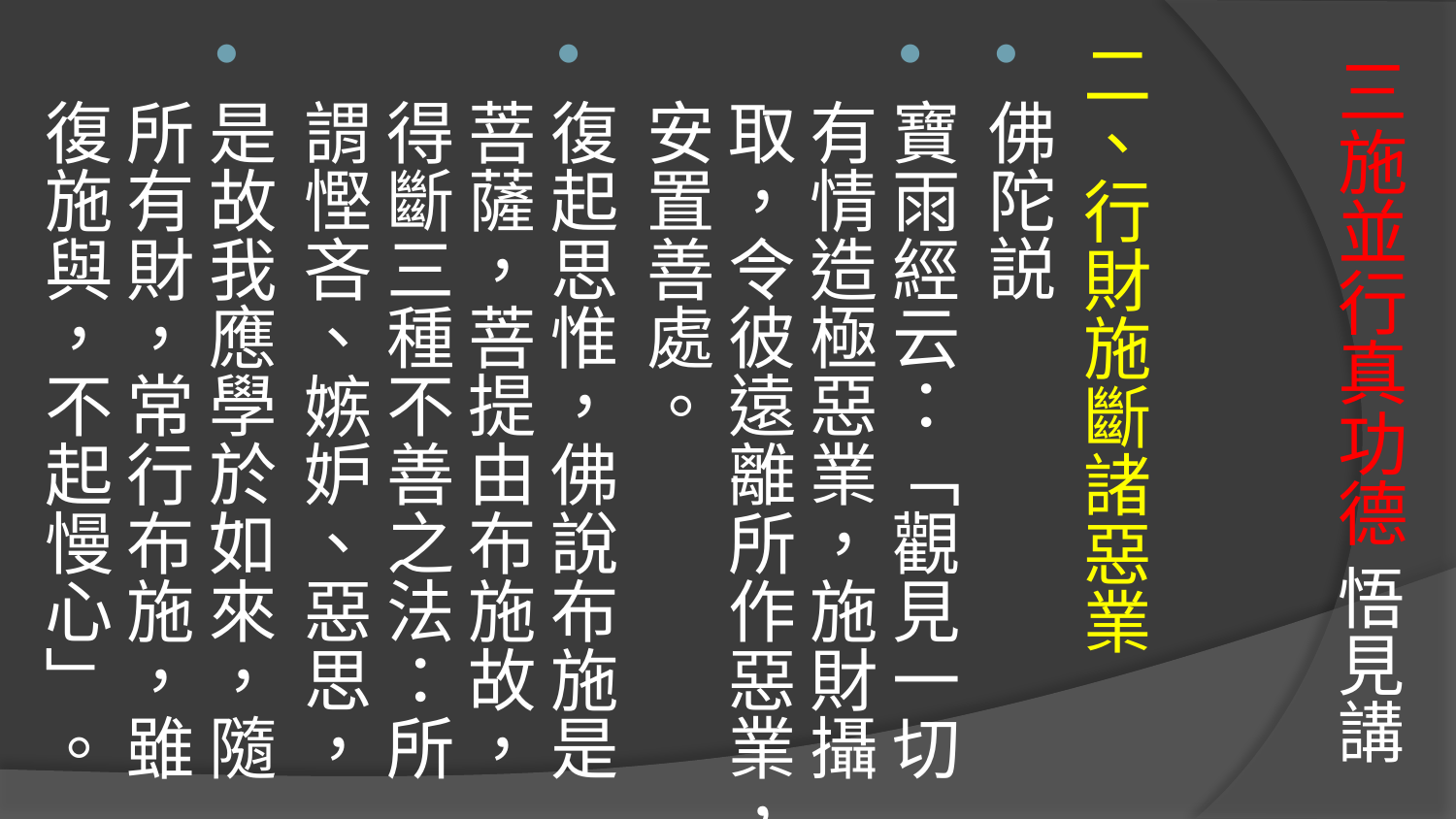

二、行財施斷諸惡業
佛陀説
寶雨經云：「觀見一切有情造極惡業，施財攝取，令彼遠離所作惡業，安置善處。
復起思惟，佛說布施是菩薩，菩提由布施故，得斷三種不善之法：所謂慳吝、嫉妒、惡思，
是故我應學於如來，隨所有財，常行布施，雖復施與，不起慢心」。
# 三施並行真功德 悟見講